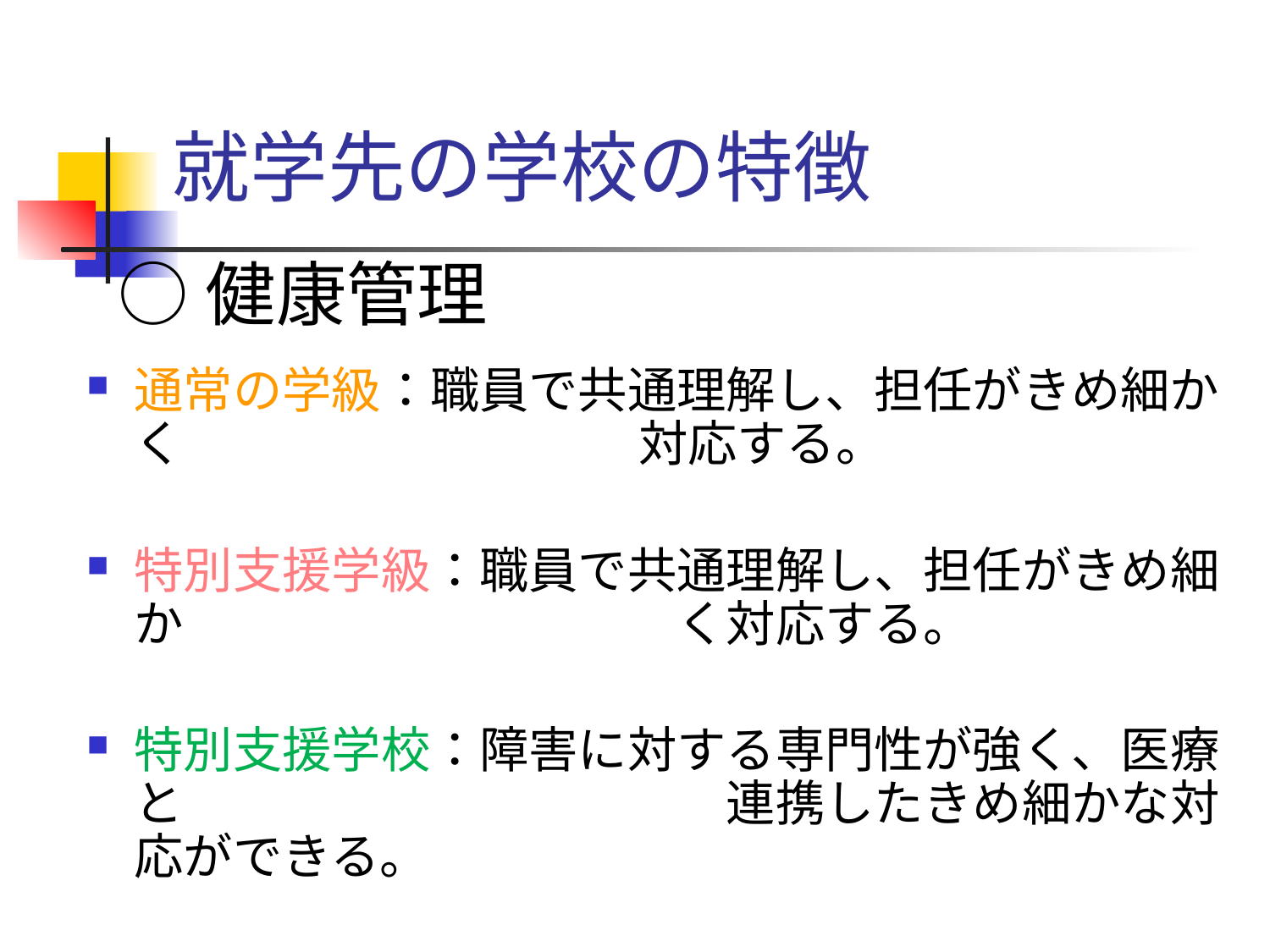

就学先の学校の特徴
○健康管理
通常の学級：職員で共通理解し、担任がきめ細かく　　　　　　　　　 対応する。

特別支援学級：職員で共通理解し、担任がきめ細か　　　　　　　　　　く対応する。

特別支援学校：障害に対する専門性が強く、医療と　　　　　　　　　　　連携したきめ細かな対応ができる。